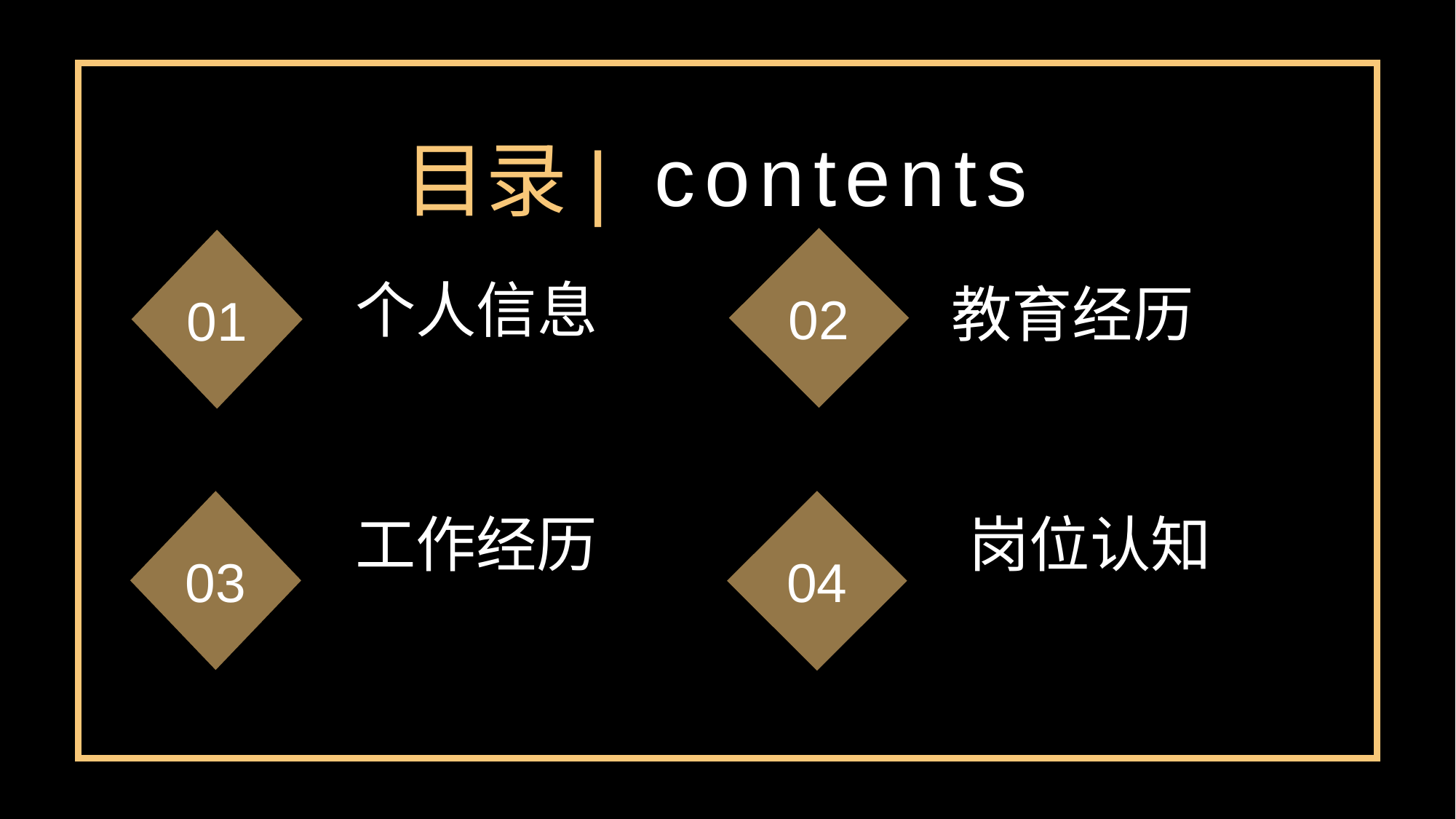

contents
目
录|
02
01
个人信息

教育经历
03
04
岗位认知
工作经历